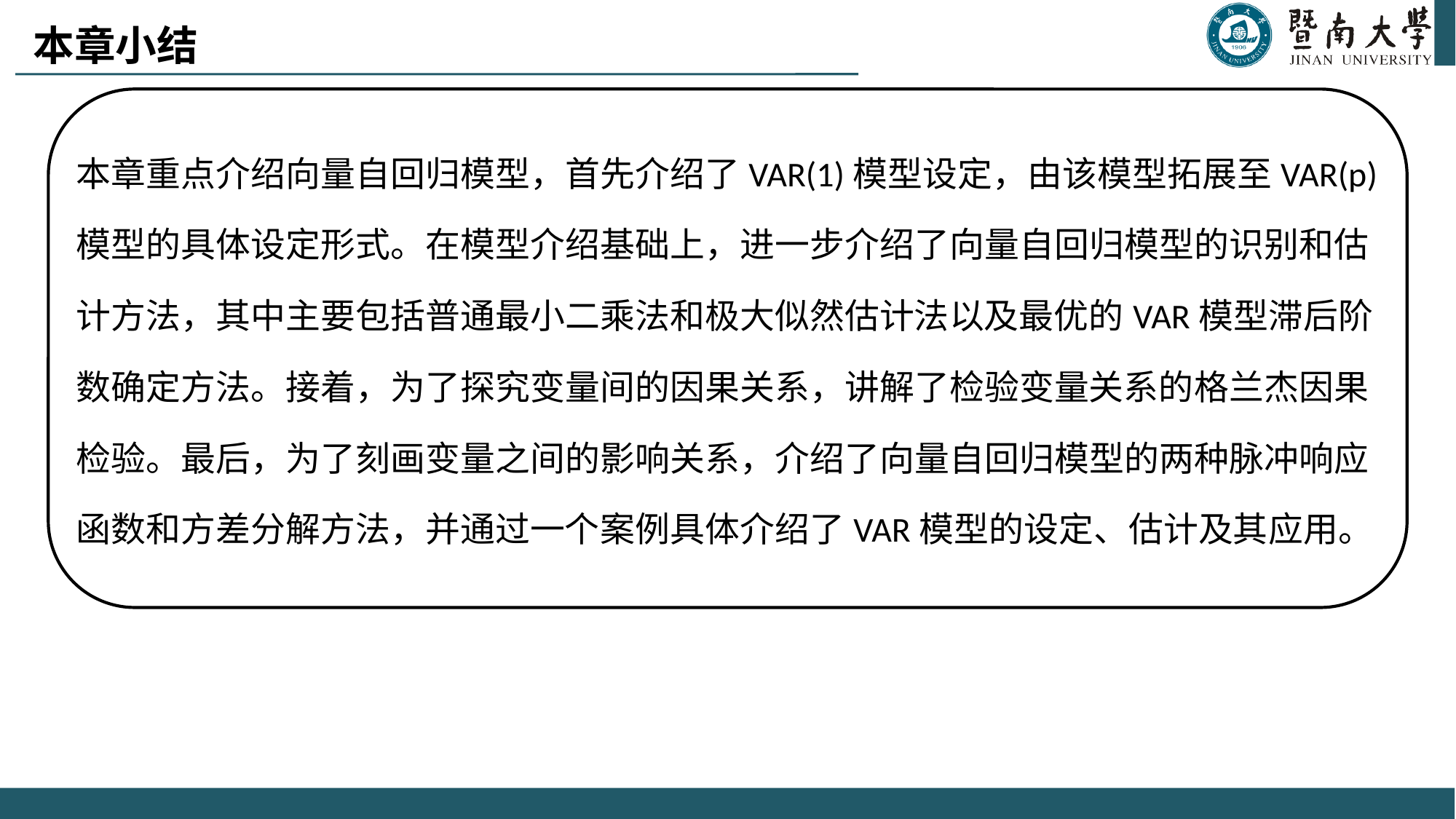

本章小结

本章重点介绍向量自回归模型，首先介绍了VAR(1)模型设定，由该模型拓展至VAR(p)模型的具体设定形式。在模型介绍基础上，进一步介绍了向量自回归模型的识别和估计方法，其中主要包括普通最小二乘法和极大似然估计法以及最优的VAR模型滞后阶数确定方法。接着，为了探究变量间的因果关系，讲解了检验变量关系的格兰杰因果检验。最后，为了刻画变量之间的影响关系，介绍了向量自回归模型的两种脉冲响应函数和方差分解方法，并通过一个案例具体介绍了VAR模型的设定、估计及其应用。